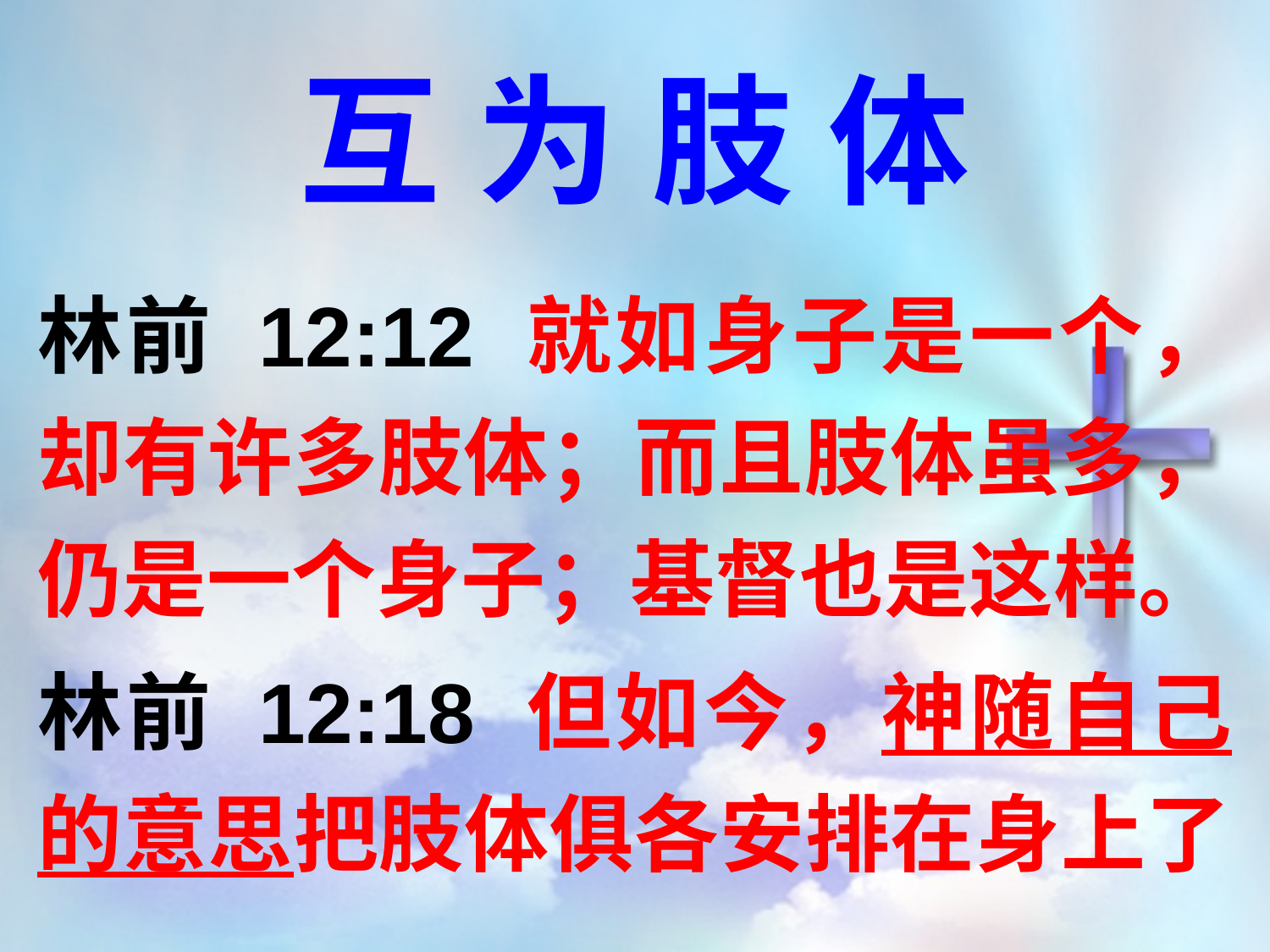

互为肢体
林前 12:12 就如身子是一个，却有许多肢体；而且肢体虽多，仍是一个身子；基督也是这样。
林前 12:18 但如今，神随自己的意思把肢体俱各安排在身上了